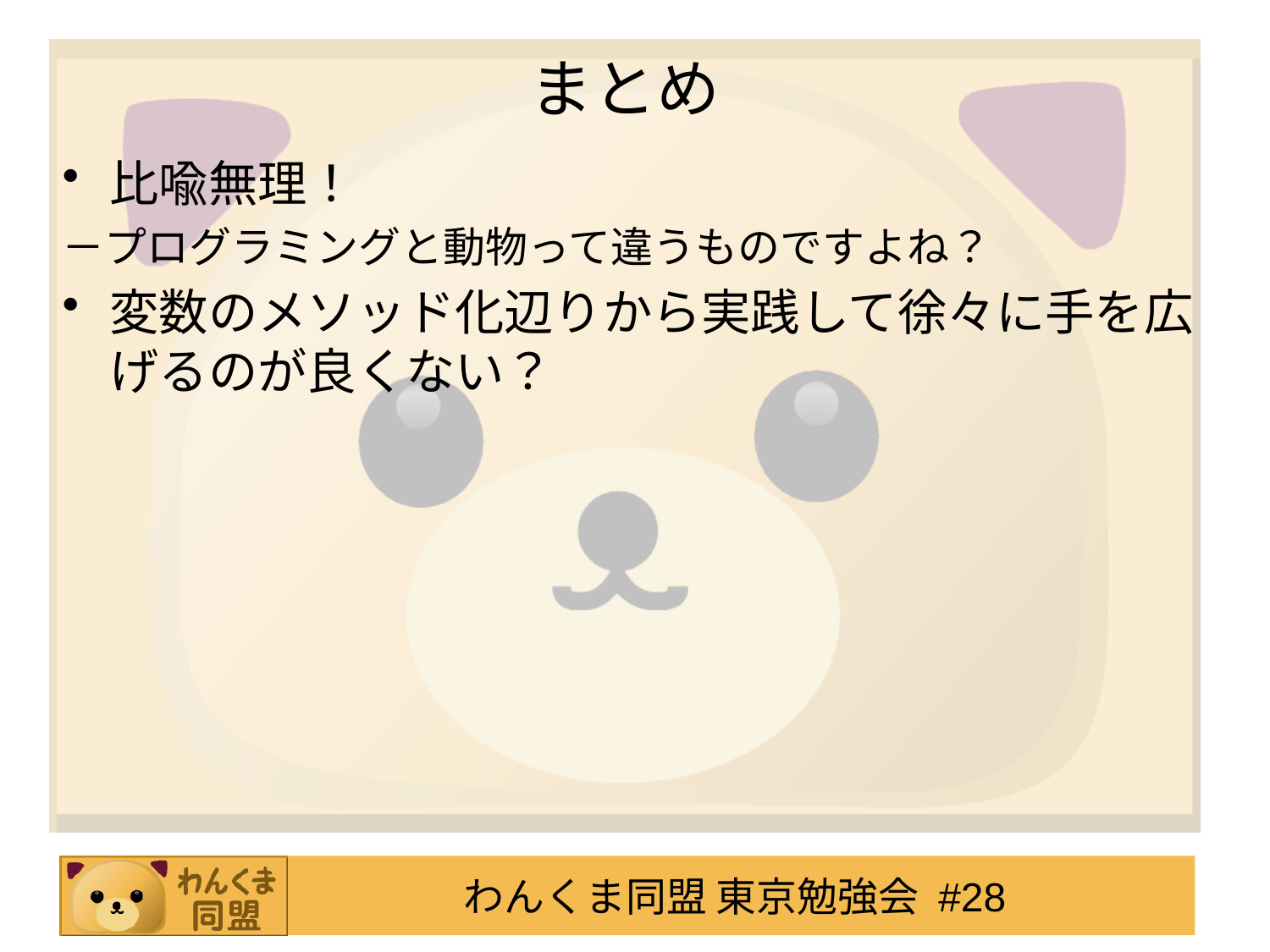

まとめ
比喩無理！
－プログラミングと動物って違うものですよね？
変数のメソッド化辺りから実践して徐々に手を広げるのが良くない？